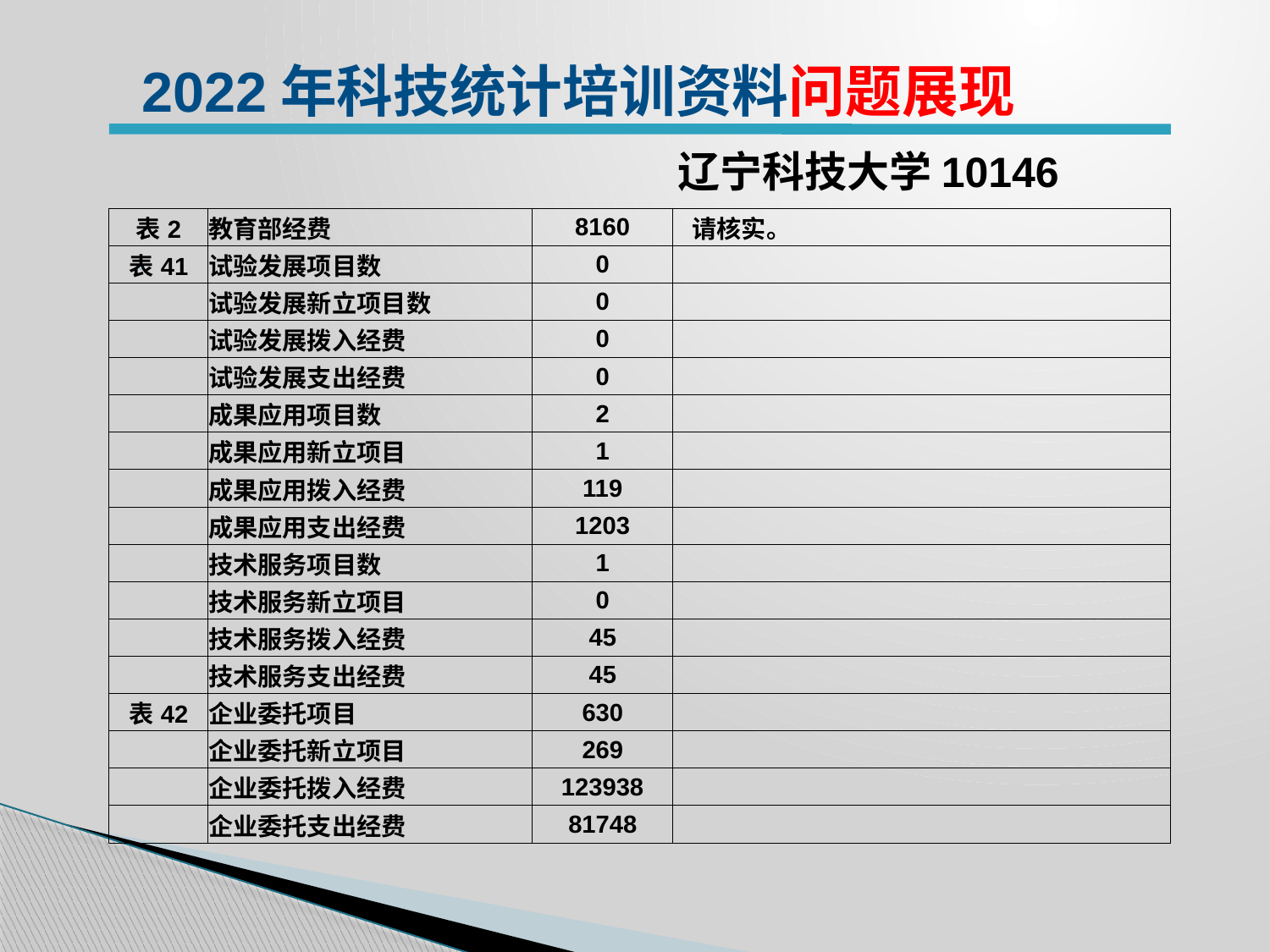

2022年科技统计培训资料问题展现
辽宁科技大学10146
| 表2 | 教育部经费 | 8160 | 请核实。 |
| --- | --- | --- | --- |
| 表41 | 试验发展项目数 | 0 |  |
|  | 试验发展新立项目数 | 0 |  |
|  | 试验发展拨入经费 | 0 |  |
|  | 试验发展支出经费 | 0 |  |
|  | 成果应用项目数 | 2 |  |
|  | 成果应用新立项目 | 1 |  |
|  | 成果应用拨入经费 | 119 |  |
|  | 成果应用支出经费 | 1203 |  |
|  | 技术服务项目数 | 1 |  |
|  | 技术服务新立项目 | 0 |  |
|  | 技术服务拨入经费 | 45 |  |
|  | 技术服务支出经费 | 45 |  |
| 表42 | 企业委托项目 | 630 |  |
|  | 企业委托新立项目 | 269 |  |
|  | 企业委托拨入经费 | 123938 |  |
|  | 企业委托支出经费 | 81748 |  |